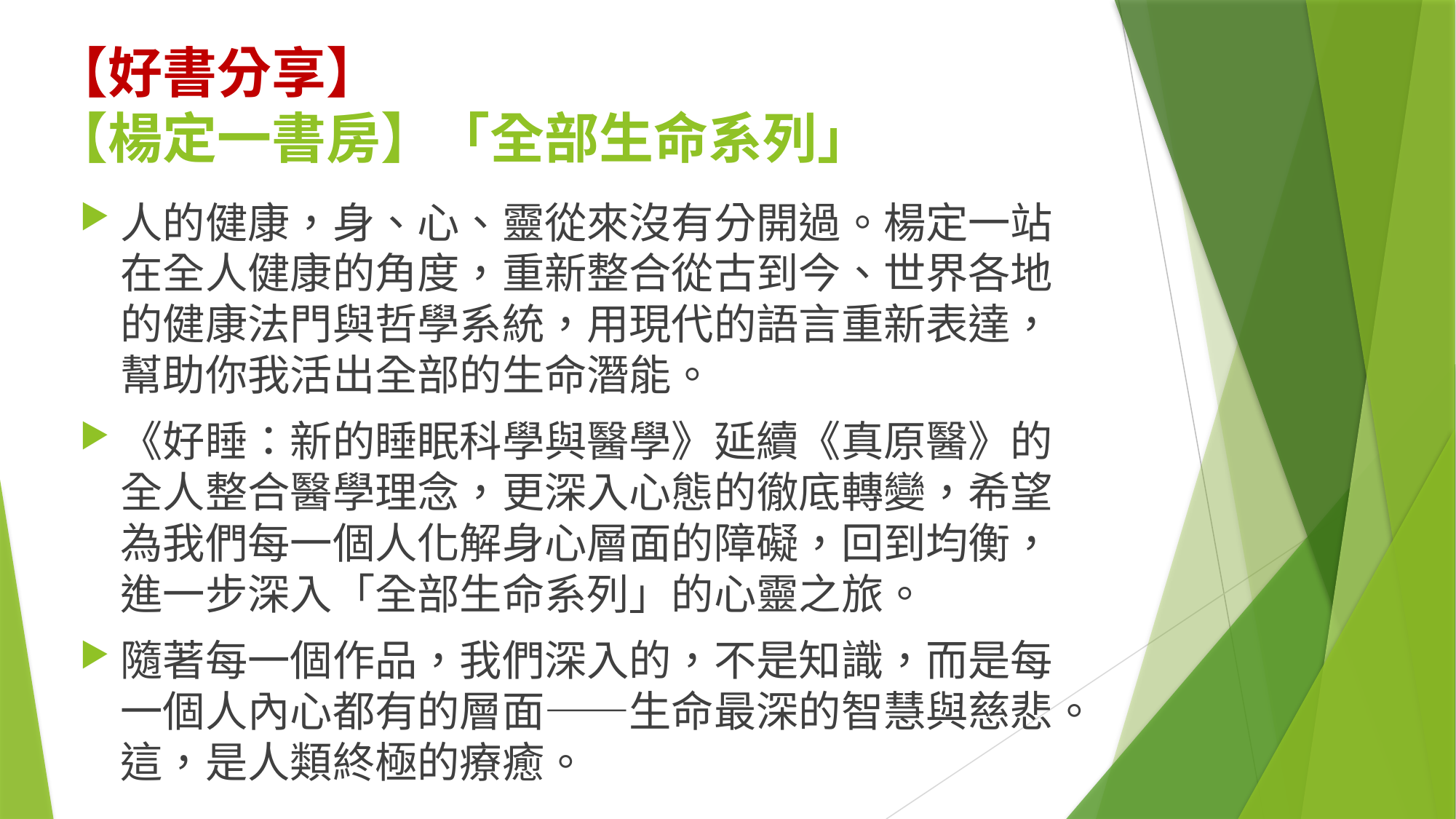

# 【好書分享】 【楊定一書房】「全部生命系列」
人的健康，身、心、靈從來沒有分開過。楊定一站在全人健康的角度，重新整合從古到今、世界各地的健康法門與哲學系統，用現代的語言重新表達，幫助你我活出全部的生命潛能。
《好睡：新的睡眠科學與醫學》延續《真原醫》的全人整合醫學理念，更深入心態的徹底轉變，希望為我們每一個人化解身心層面的障礙，回到均衡，進一步深入「全部生命系列」的心靈之旅。
隨著每一個作品，我們深入的，不是知識，而是每一個人內心都有的層面——生命最深的智慧與慈悲。這，是人類終極的療癒。